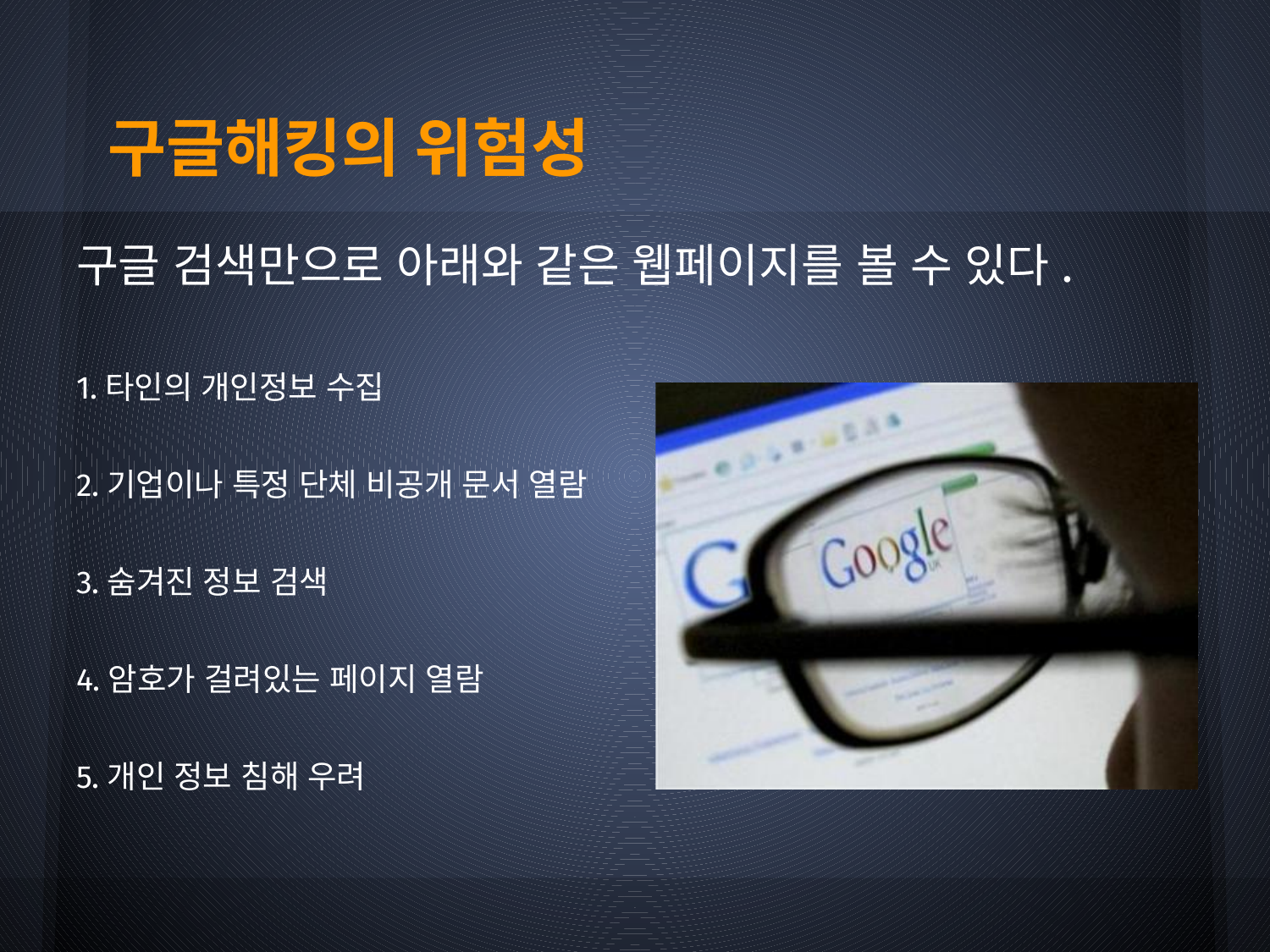

# 구글해킹의 위험성
구글 검색만으로 아래와 같은 웹페이지를 볼 수 있다.

1.타인의 개인정보 수집

2.기업이나 특정 단체 비공개 문서 열람

3.숨겨진 정보 검색

4.암호가 걸려있는 페이지 열람

5.개인 정보 침해 우려